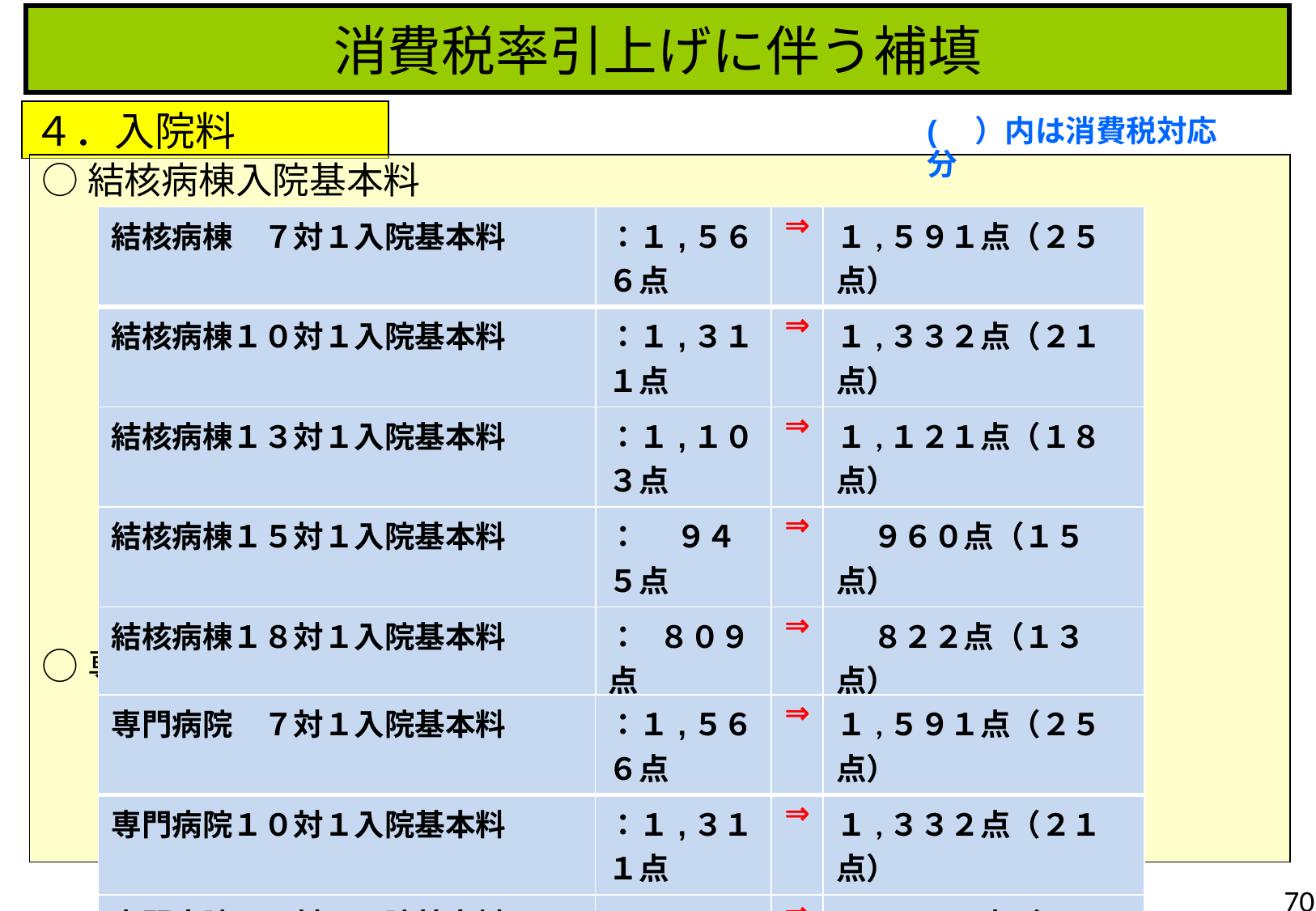

消費税率引上げに伴う補填
４．入院料
(　）内は消費税対応分
○結核病棟入院基本料

○専門病院入院基本料

| 結核病棟　７対１入院基本料 | ：１,５６６点 | ⇒ | １,５９１点（２５点） |
| --- | --- | --- | --- |
| 結核病棟１０対１入院基本料 | ：１,３１１点 | ⇒ | １,３３２点（２１点） |
| 結核病棟１３対１入院基本料 | ：１,１０３点 | ⇒ | １,１２１点（１８点） |
| 結核病棟１５対１入院基本料 | ：　 ９４５点 | ⇒ | ９６０点（１５点） |
| 結核病棟１８対１入院基本料 | ： ８０９点 | ⇒ | ８２２点（１３点） |
| 結核病棟２０対１入院基本料 | ： ７６３点 | ⇒ | ７７５点（１２点） |
| 結核病棟特別入院基本料 | ： ５５０点 | ⇒ | ５５９点（ ９点） |
| 結核病棟　７対１特別入院基本料 | ：１,１５８点 | ⇒ | 所定点数から20/100減算 |
| 結核病棟１０対１特別入院基本料 | ： ９５４点 | ⇒ | 所定点数から20/100減算 |
| 専門病院　７対１入院基本料 | ：１,５６６点 | ⇒ | １,５９１点（２５点） |
| --- | --- | --- | --- |
| 専門病院１０対１入院基本料 | ：１,３１１点 | ⇒ | １,３３２点（２１点） |
| 専門病院１３対１入院基本料 | ：１,１０３点 | ⇒ | １,１２１点（１８点） |
70